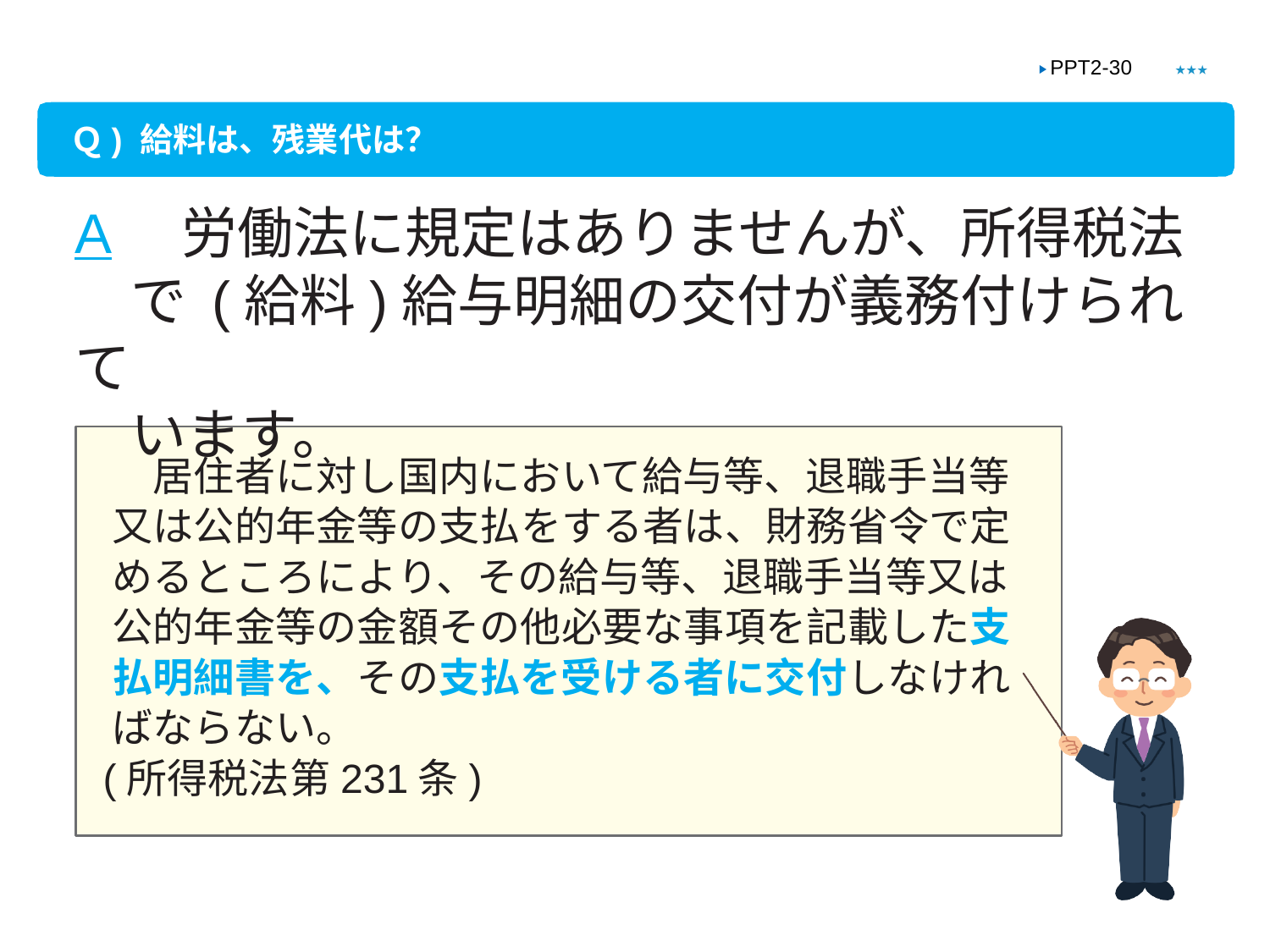

★★★
▶ PPT2-30

Ｑ) 給料は、残業代は？
A　労働法に規定はありませんが、所得税法
　で (給料)給与明細の交付が義務付けられて
　います。

　居住者に対し国内において給与等、退職手当等又は公的年金等の支払をする者は、財務省令で定めるところにより、その給与等、退職手当等又は公的年金等の金額その他必要な事項を記載した支払明細書を、その支払を受ける者に交付しなければならない。
 (所得税法第231条)